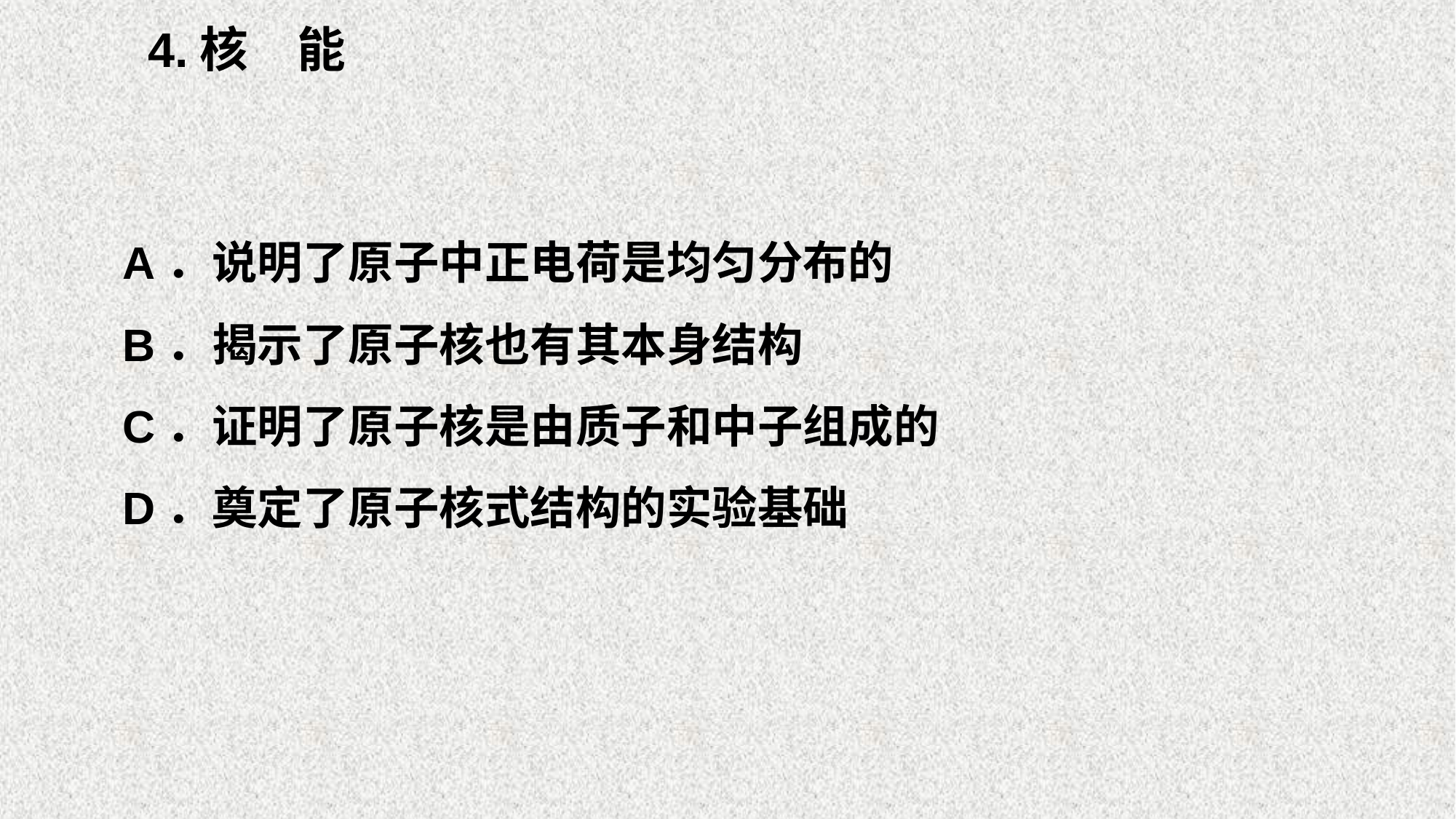

4.核　能
A．说明了原子中正电荷是均匀分布的
B．揭示了原子核也有其本身结构
C．证明了原子核是由质子和中子组成的
D．奠定了原子核式结构的实验基础